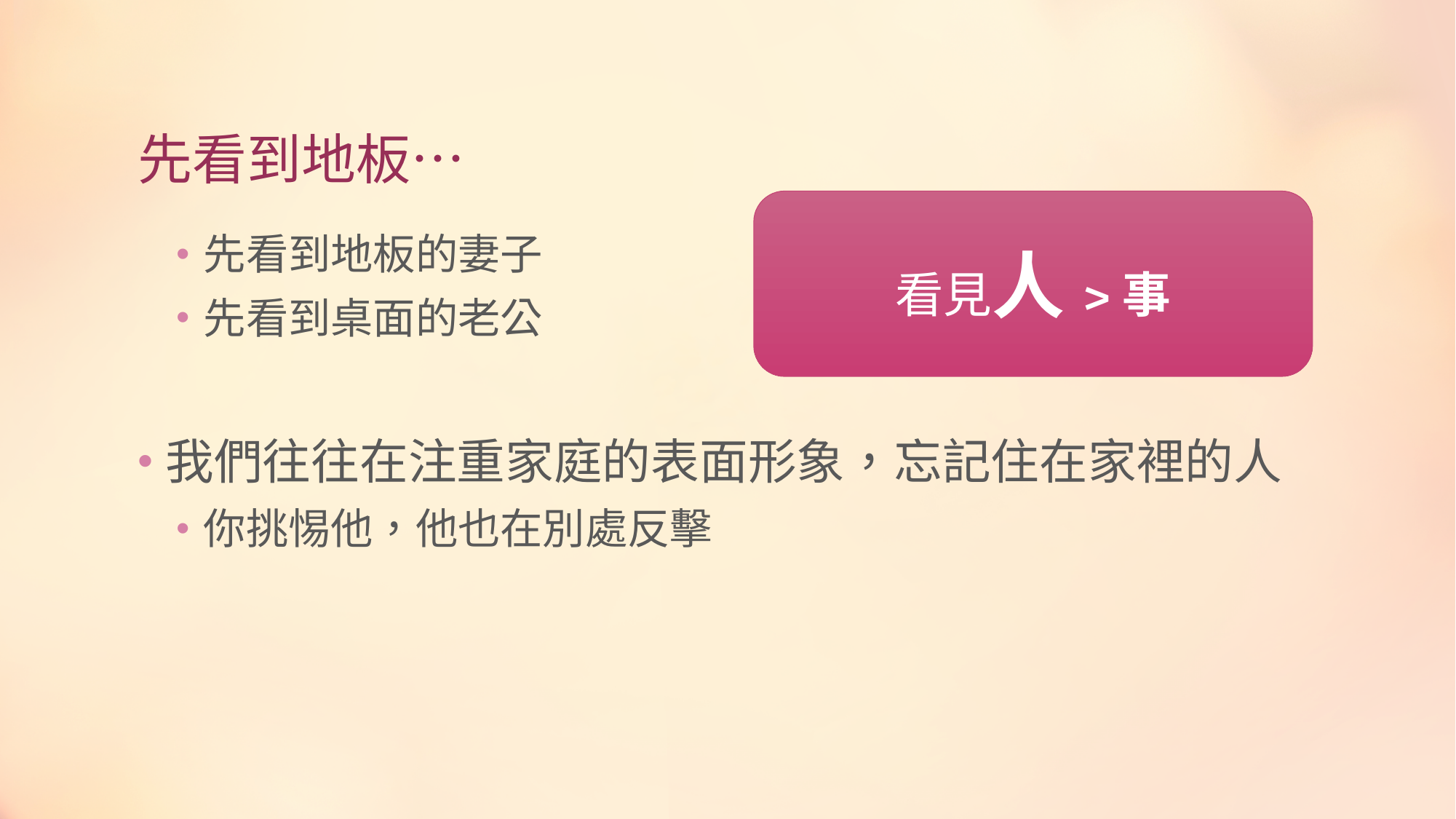

# 先看到地板…
看見人>事
先看到地板的妻子
先看到桌面的老公

我們往往在注重家庭的表面形象，忘記住在家裡的人
你挑惕他，他也在別處反擊